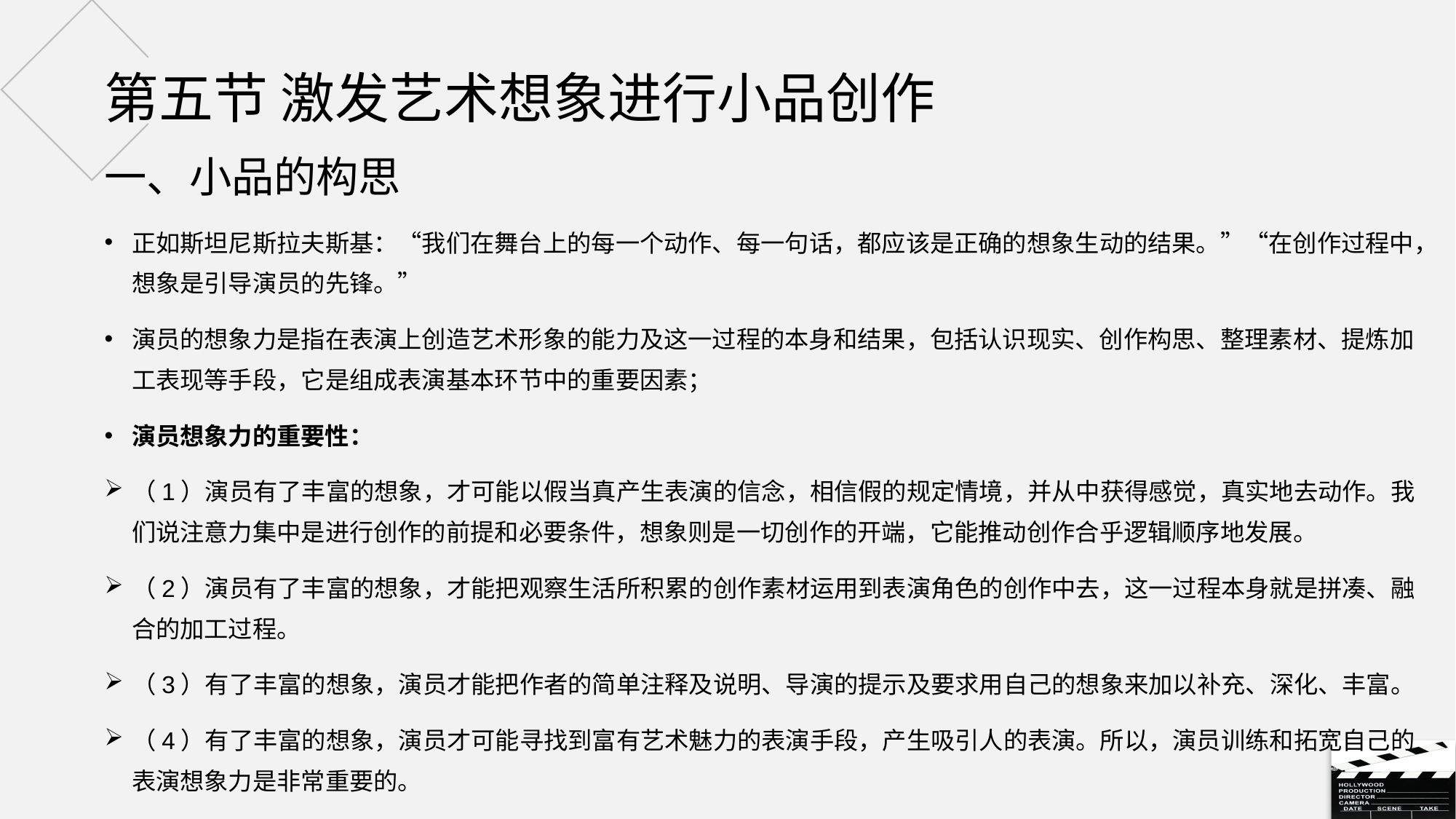

# 第五节 激发艺术想象进行小品创作
一、小品的构思
正如斯坦尼斯拉夫斯基：“我们在舞台上的每一个动作、每一句话，都应该是正确的想象生动的结果。”“在创作过程中，想象是引导演员的先锋。”
演员的想象力是指在表演上创造艺术形象的能力及这一过程的本身和结果，包括认识现实、创作构思、整理素材、提炼加工表现等手段，它是组成表演基本环节中的重要因素；
演员想象力的重要性：
（1）演员有了丰富的想象，才可能以假当真产生表演的信念，相信假的规定情境，并从中获得感觉，真实地去动作。我们说注意力集中是进行创作的前提和必要条件，想象则是一切创作的开端，它能推动创作合乎逻辑顺序地发展。
（2）演员有了丰富的想象，才能把观察生活所积累的创作素材运用到表演角色的创作中去，这一过程本身就是拼凑、融合的加工过程。
（3）有了丰富的想象，演员才能把作者的简单注释及说明、导演的提示及要求用自己的想象来加以补充、深化、丰富。
（4）有了丰富的想象，演员才可能寻找到富有艺术魅力的表演手段，产生吸引人的表演。所以，演员训练和拓宽自己的表演想象力是非常重要的。